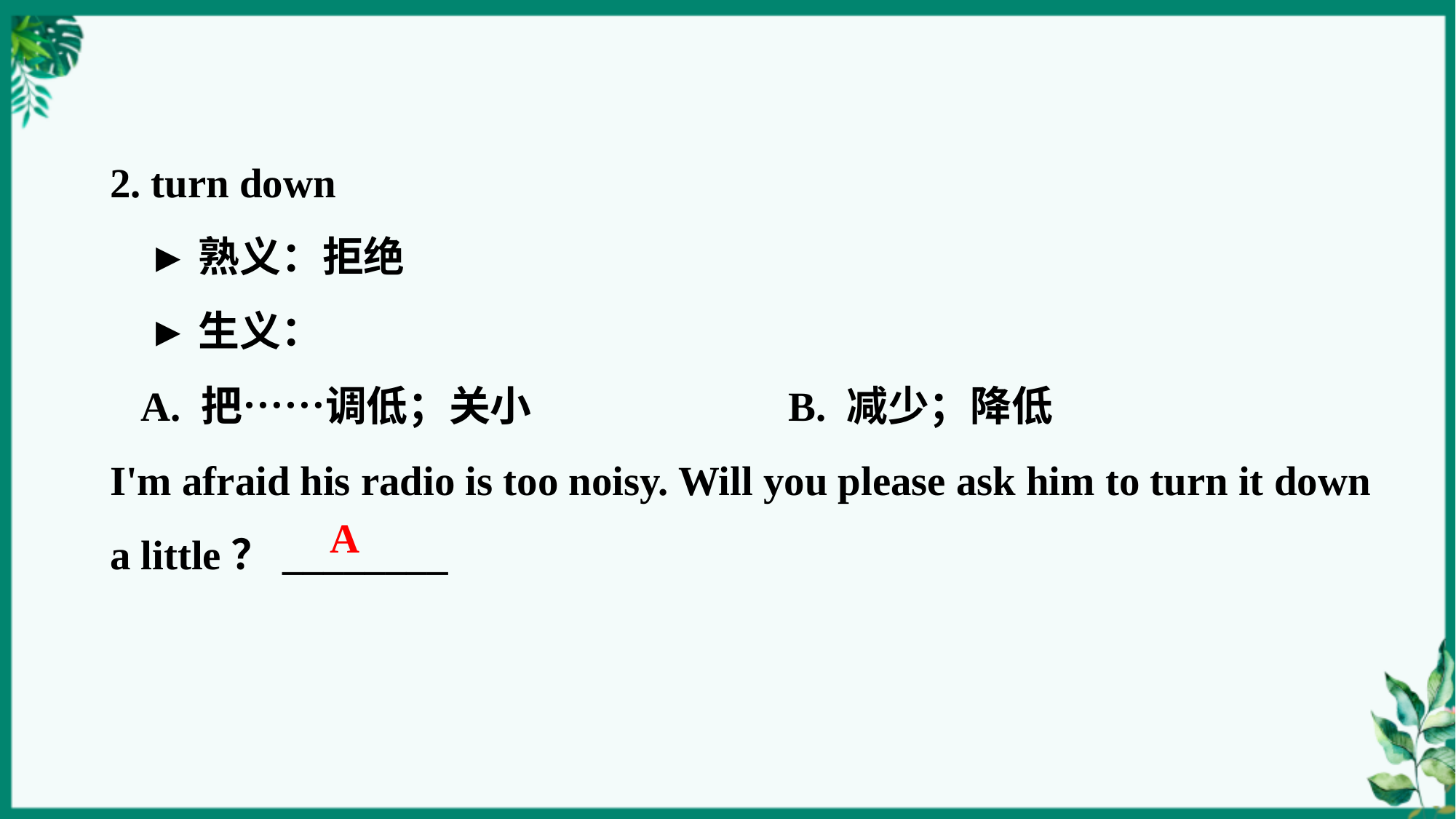

2. turn down
    ►熟义：拒绝
    ►生义：
   A. 把……调低；关小　　　             B. 减少；降低
I'm afraid his radio is too noisy. Will you please ask him to turn it down a little？________
A